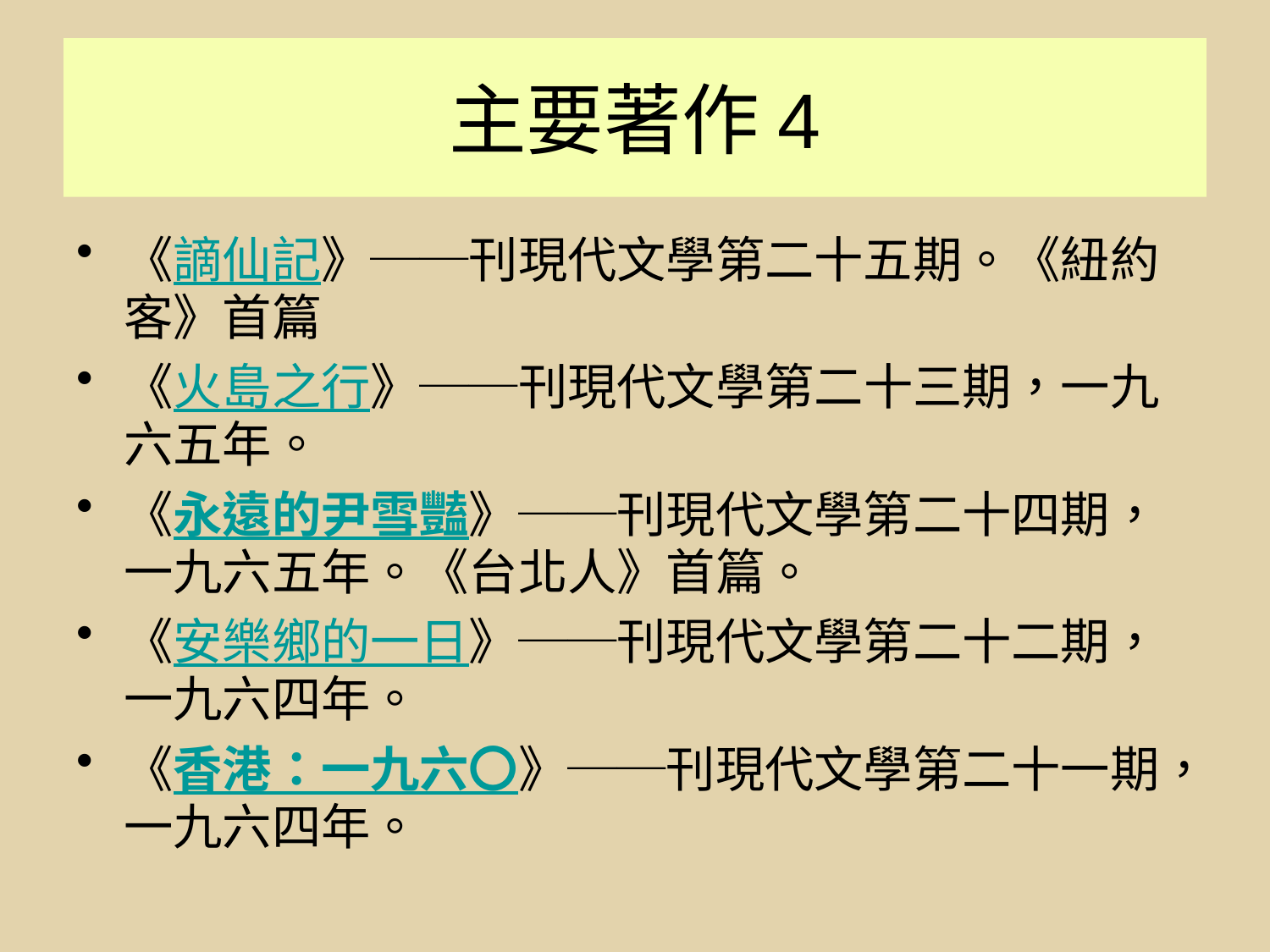

# 主要著作4
《謫仙記》──刊現代文學第二十五期。《紐約客》首篇
《火島之行》──刊現代文學第二十三期，一九六五年。
《永遠的尹雪豔》──刊現代文學第二十四期，一九六五年。《台北人》首篇。
《安樂鄉的一日》──刊現代文學第二十二期，一九六四年。
《香港：一九六〇》──刊現代文學第二十一期，一九六四年。